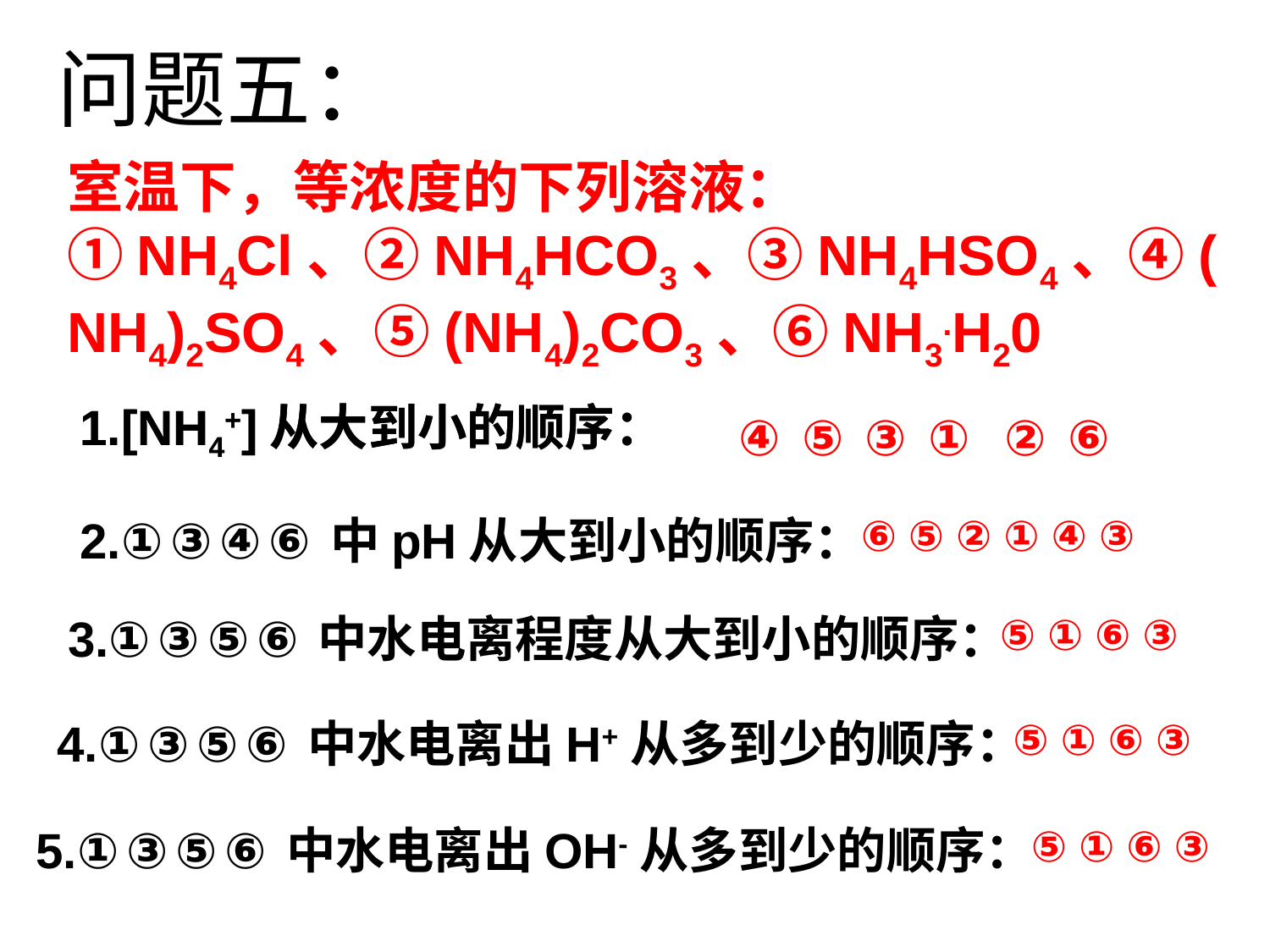

问题五：
室温下，等浓度的下列溶液：①NH4Cl、②NH4HCO3、③NH4HSO4、④(NH4)2SO4、⑤(NH4)2CO3、⑥NH3.H20
1.[NH4+]从大到小的顺序：
1.[NH4+]从大到小的顺序：
④ ⑤ ③ ①  ② ⑥
2.①③④⑥中pH从大到小的顺序：
⑥ ⑤ ② ① ④ ③
3.①③⑤⑥中水电离程度从大到小的顺序：
⑤ ① ⑥ ③
4.①③⑤⑥中水电离出H+从多到少的顺序：
⑤ ① ⑥ ③
5.①③⑤⑥中水电离出OH-从多到少的顺序：
⑤ ① ⑥ ③